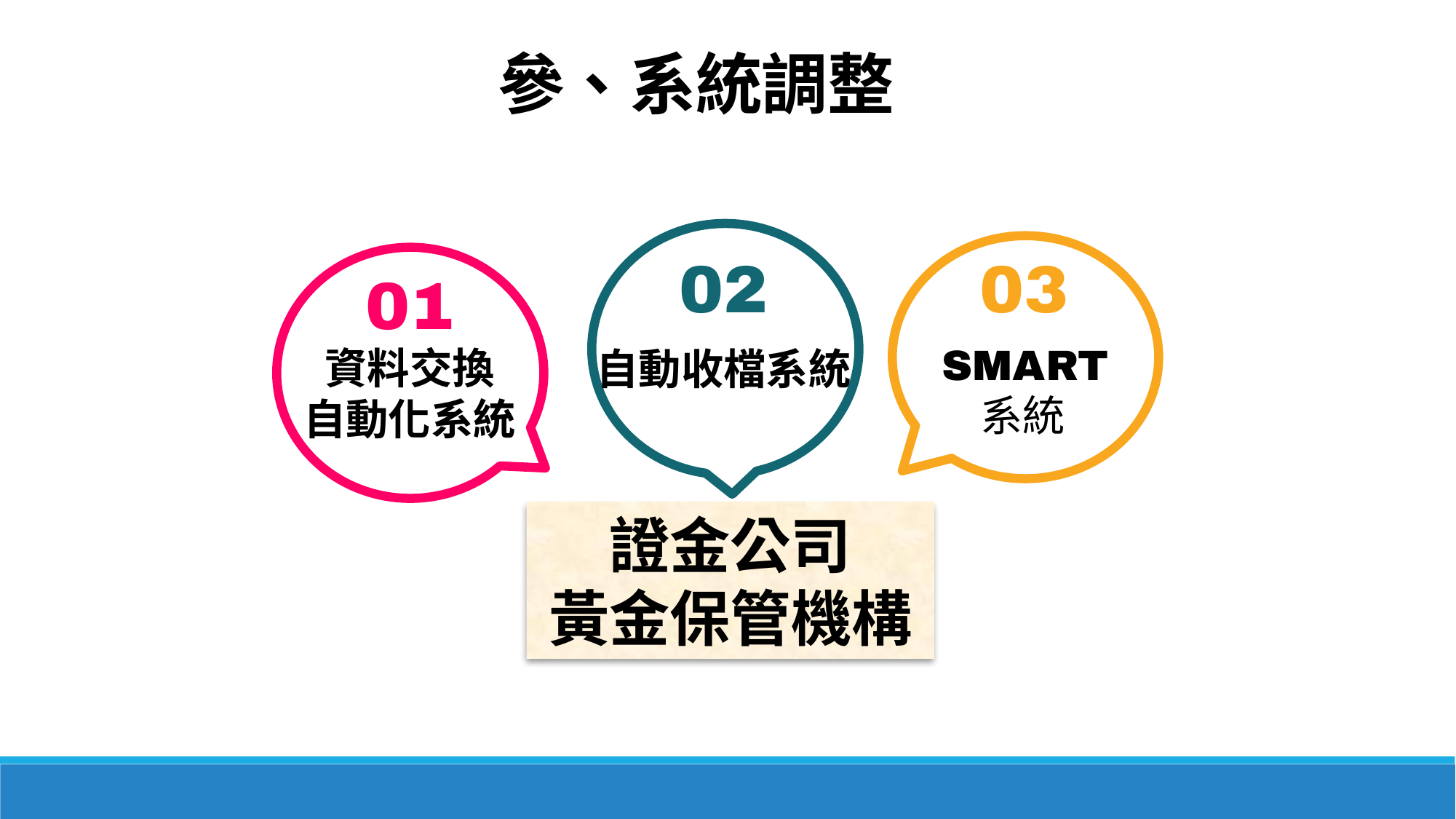

參、系統調整

03
02

01
SMART
   系統
資料交換
自動化系統
自動收檔系統
證金公司
黃金保管機構